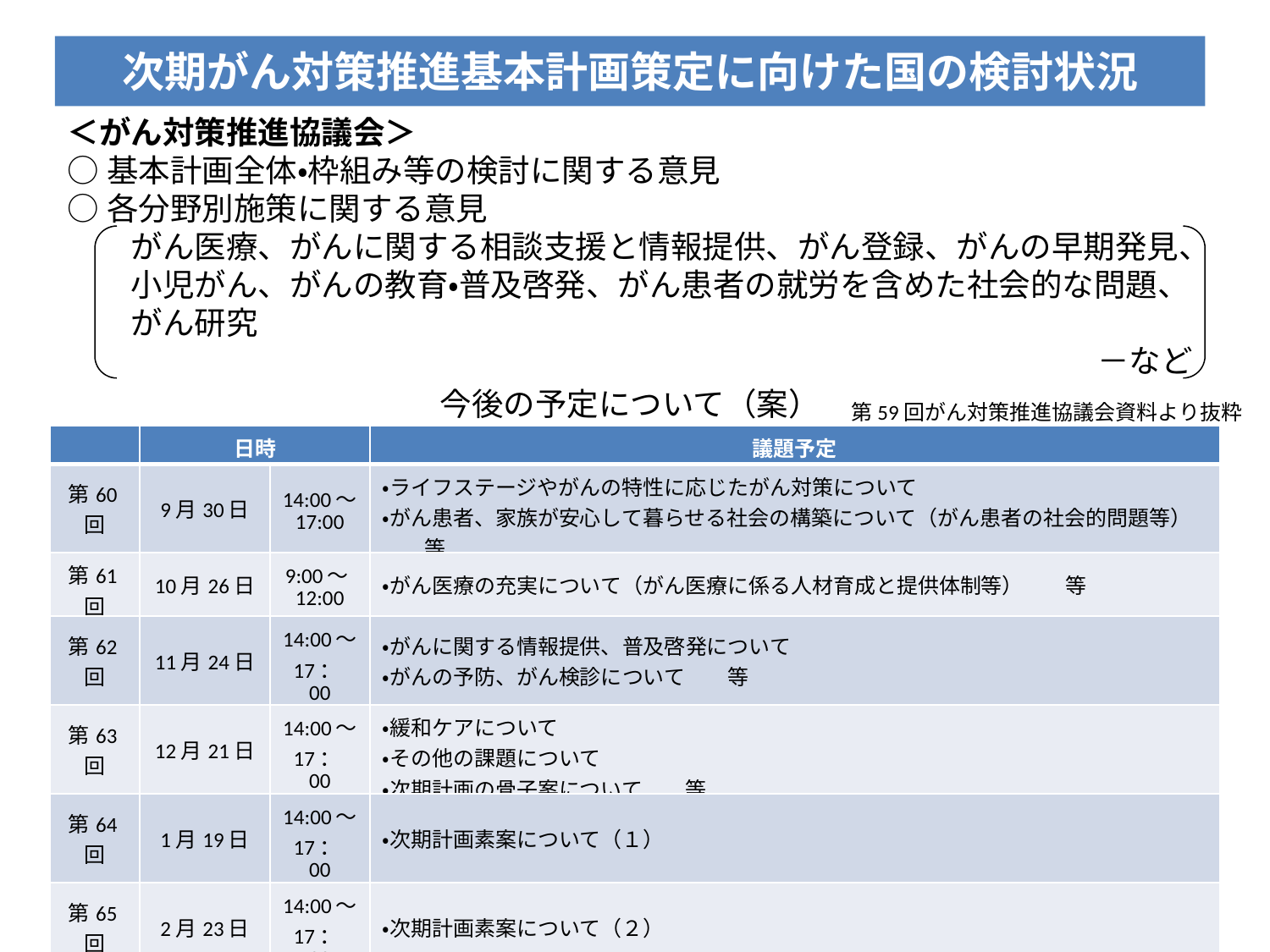

次期がん対策推進基本計画策定に向けた国の検討状況
＜がん対策推進協議会＞
○基本計画全体・枠組み等の検討に関する意見
○各分野別施策に関する意見
　　がん医療、がんに関する相談支援と情報提供、がん登録、がんの早期発見、
　　小児がん、がんの教育・普及啓発、がん患者の就労を含めた社会的な問題、
　　がん研究
　　－など

今後の予定について（案）
第59回がん対策推進協議会資料より抜粋
|  | 日時 |  | 議題予定 |
| --- | --- | --- | --- |
| 第60回 | 9月30日 | 14:00～17:00 | ・ライフステージやがんの特性に応じたがん対策について ・がん患者、家族が安心して暮らせる社会の構築について（がん患者の社会的問題等）　　等 |
| 第61回 | 10月26日 | 9:00～12:00 | ・がん医療の充実について（がん医療に係る人材育成と提供体制等）　　等 |
| 第62回 | 11月24日 | 14:00～ 17：00 | ・がんに関する情報提供、普及啓発について ・がんの予防、がん検診について　　等 |
| 第63回 | 12月21日 | 14:00～ 17：00 | ・緩和ケアについて ・その他の課題について ・次期計画の骨子案について　　等 |
| 第64回 | 1月19日 | 14:00～ 17：00 | ・次期計画素案について（１） |
| 第65回 | 2月23日 | 14:00～ 17：00 | ・次期計画素案について（２） |
| 第66回 | 3月31日 | 14:00～ 17：00 | ・次期計画素案について（３）　→　とりまとめ　へ |
6